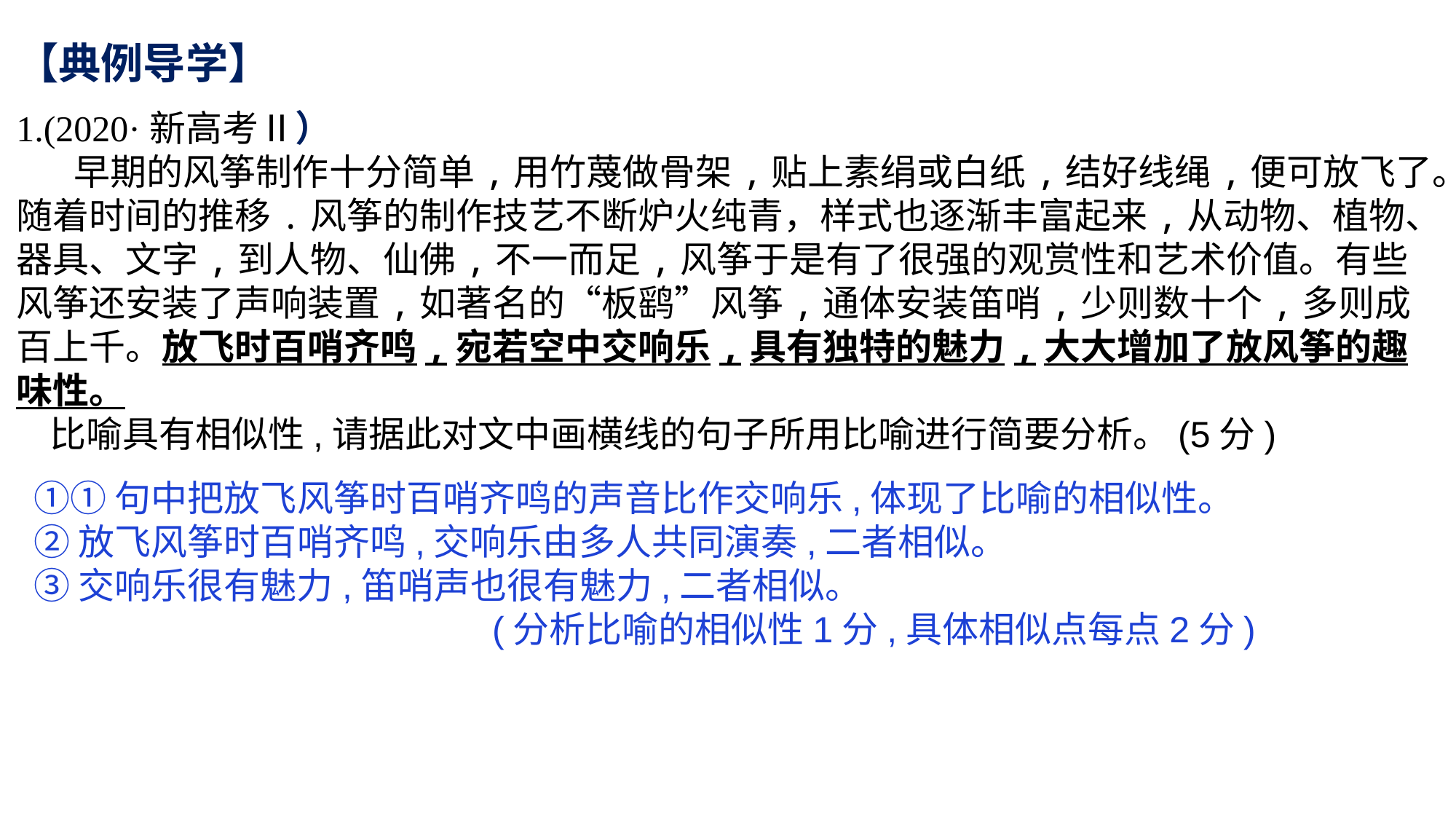

【典例导学】
1.(2020·新高考Ⅱ）
      早期的风筝制作十分简单,用竹蔑做骨架,贴上素绢或白纸,结好线绳,便可放飞了。随着时间的推移.风筝的制作技艺不断炉火纯青，样式也逐渐丰富起来,从动物、植物、器具、文字,到人物、仙佛,不一而足,风筝于是有了很强的观赏性和艺术价值。有些风筝还安装了声响装置,如著名的“板鹞”风筝,通体安装笛哨,少则数十个,多则成百上千。放飞时百哨齐鸣,宛若空中交响乐,具有独特的魅力,大大增加了放风筝的趣味性。
   比喻具有相似性,请据此对文中画横线的句子所用比喻进行简要分析。(5分)
①①句中把放飞风筝时百哨齐鸣的声音比作交响乐,体现了比喻的相似性。
②放飞风筝时百哨齐鸣,交响乐由多人共同演奏,二者相似。
③交响乐很有魅力,笛哨声也很有魅力,二者相似。
                                             (分析比喻的相似性1分,具体相似点每点2分)